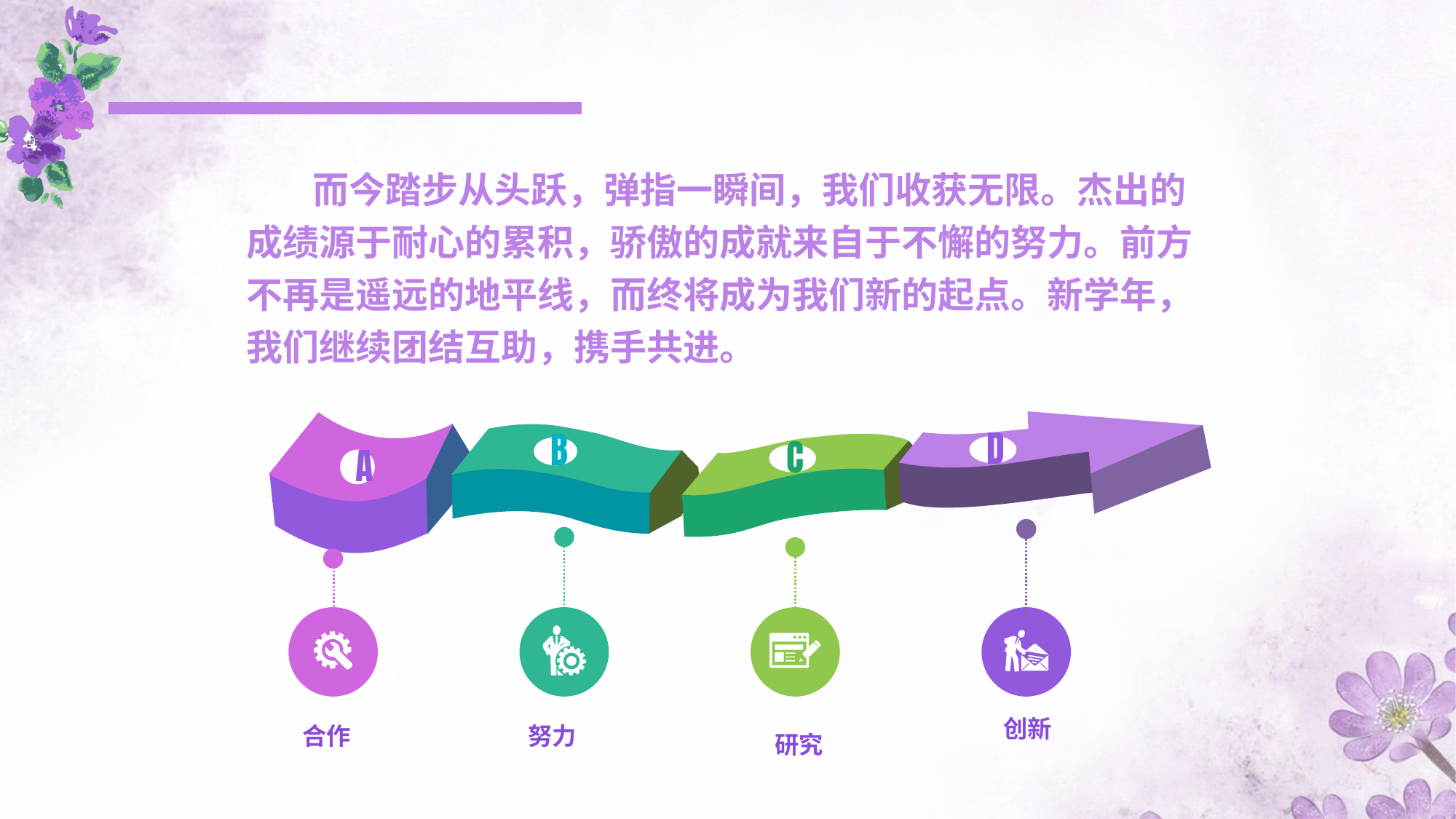

而今踏步从头跃，弹指一瞬间，我们收获无限。杰出的成绩源于耐心的累积，骄傲的成就来自于不懈的努力。前方不再是遥远的地平线，而终将成为我们新的起点。新学年，我们继续团结互助，携手共进。

D

A

B

C

创新
努力
合作
研究